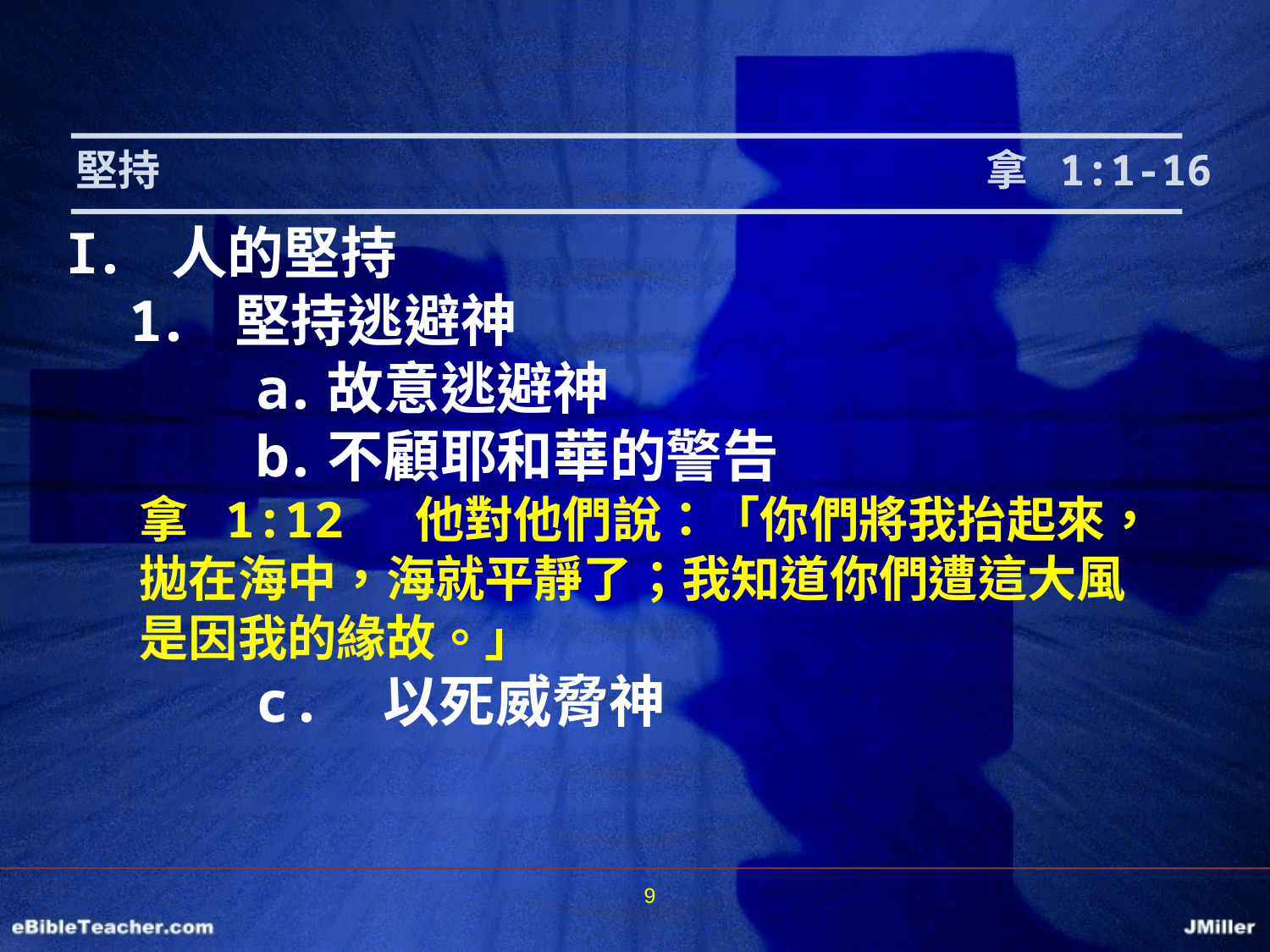

堅持							 拿 1:1-16
人的堅持
堅持逃避神
故意逃避神
不顧耶和華的警告
拿 1:12  他對他們說：「你們將我抬起來，拋在海中，海就平靜了；我知道你們遭這大風是因我的緣故。」
c.	以死威脅神